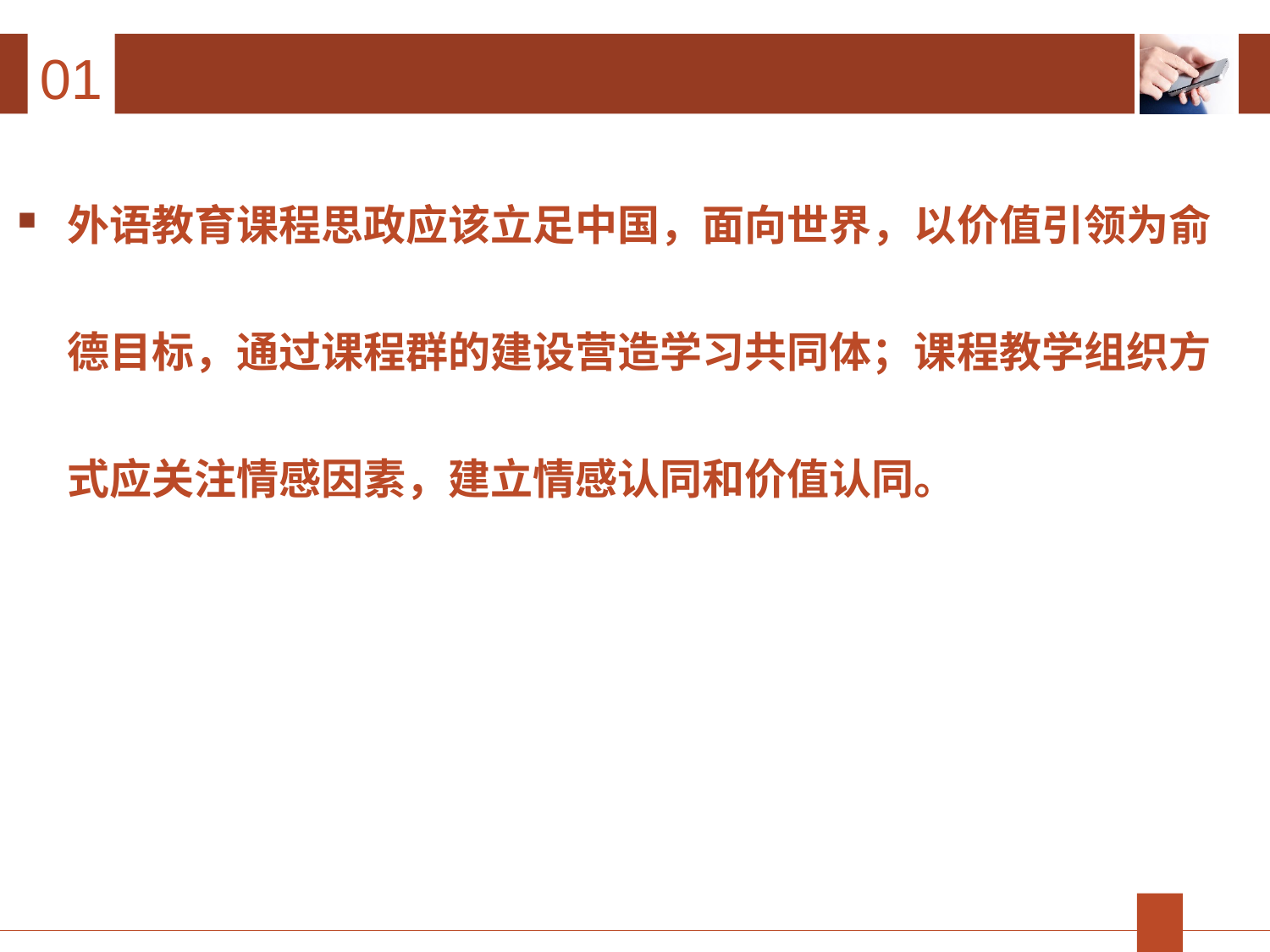

外语教育课程思政应该立足中国，面向世界，以价值引领为俞德目标，通过课程群的建设营造学习共同体；课程教学组织方式应关注情感因素，建立情感认同和价值认同。